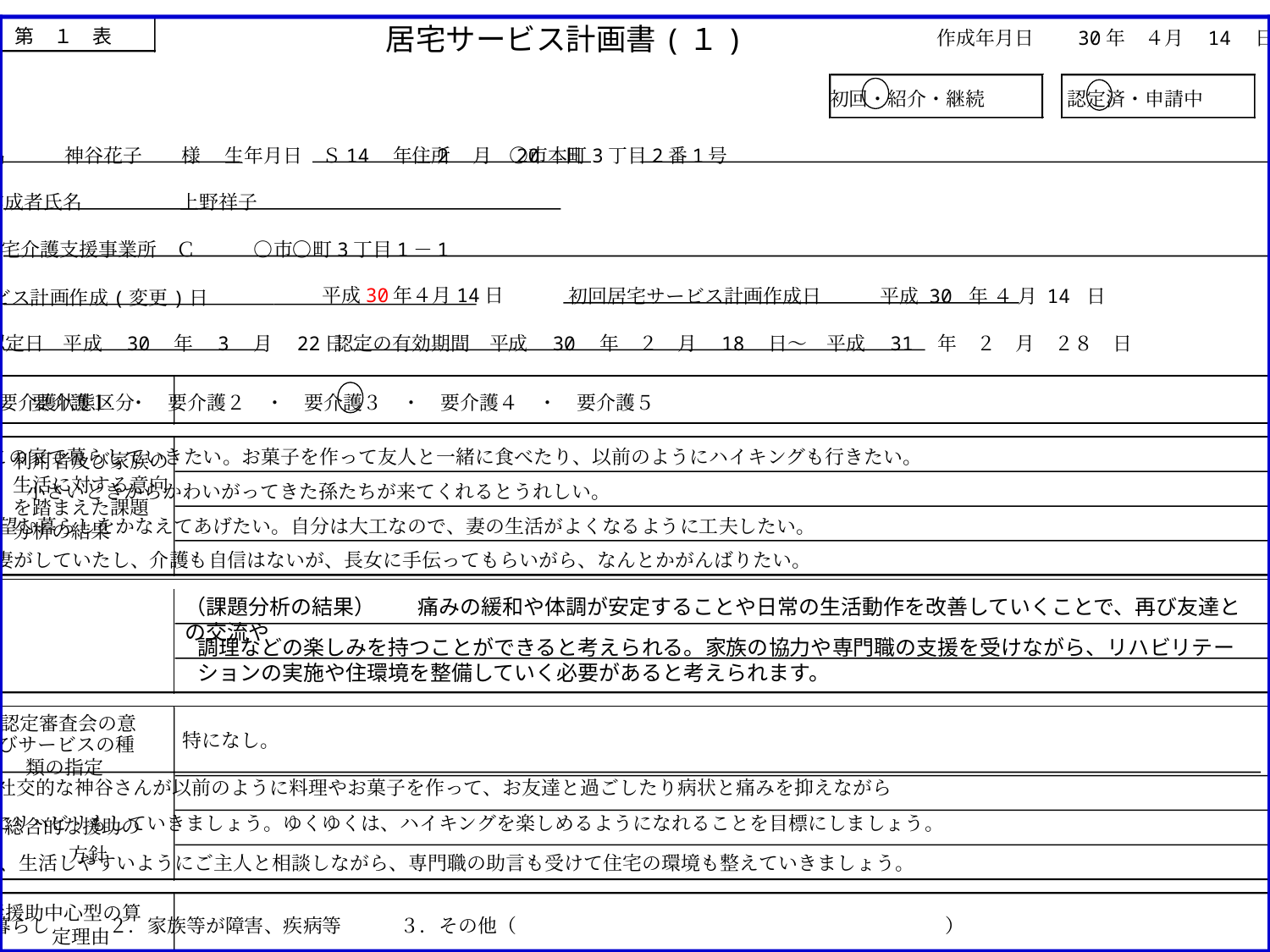

居宅サービス計画書(１)
第　１　表
作成年月日　　30年　４月　14　日

初回・紹介・継続
認定済・申請中

利用者名　　　神谷花子　　様
生年月日　Ｓ14　年　2　月　20　日
住所　　　○市本町3丁目2番1号

居宅サービス計画作成者氏名　　　　　上野祥子

居宅介護支援事業者・事業所名及び所在地　　　　居宅介護支援事業所　Ｃ　　　○市〇町3丁目1－1

　平成30年４月14日
初回居宅サービス計画作成日　　　平成 30 年 ４ 月 14 日
居宅サービス計画作成(変更)日

認定日　平成　30　年　3　月　22日
認定の有効期間　平成　30　年　２　月　18　日～　平成　31　年　２　月　２８　日

要介護状態区分
　　要介護１　・　要介護２　・　要介護３　・　要介護４　・　要介護５

本人：夫とこの家で暮らしていきたい。お菓子を作って友人と一緒に食べたり、以前のようにハイキングも行きたい。
利用者及び家族の
生活に対する意向
を踏まえた課題
分析の結果

　小さいときからかわいがってきた孫たちが来てくれるとうれしい。

夫：妻が望む暮らしをかなえてあげたい。自分は大工なので、妻の生活がよくなるように工夫したい。

　家事も妻がしていたし、介護も自信はないが、長女に手伝ってもらいがら、なんとかがんばりたい。

介護認定審査会の意
   特になし。
見及びサービスの種
類の指定

　もともと社交的な神谷さんが以前のように料理やお菓子を作って、お友達と過ごしたり病状と痛みを抑えながら

　歩けるようにリハビリもしていきましょう。ゆくゆくは、ハイキングを楽しめるようになれることを目標にしましょう。
総合的な援助の

方針

　花子さんが、生活しやすいようにご主人と相談しながら、専門職の助言も受けて住宅の環境も整えていきましょう。

生活援助中心型の算
　　１．一人暮らし　　　２．家族等が障害、疾病等　　　３．その他（　　　　　　　　　　　　　　　　　　　　　　）
定理由

（課題分析の結果）　　痛みの緩和や体調が安定することや日常の生活動作を改善していくことで、再び友達との交流や
調理などの楽しみを持つことができると考えられる。家族の協力や専門職の支援を受けながら、リハビリテーションの実施や住環境を整備していく必要があると考えられます。